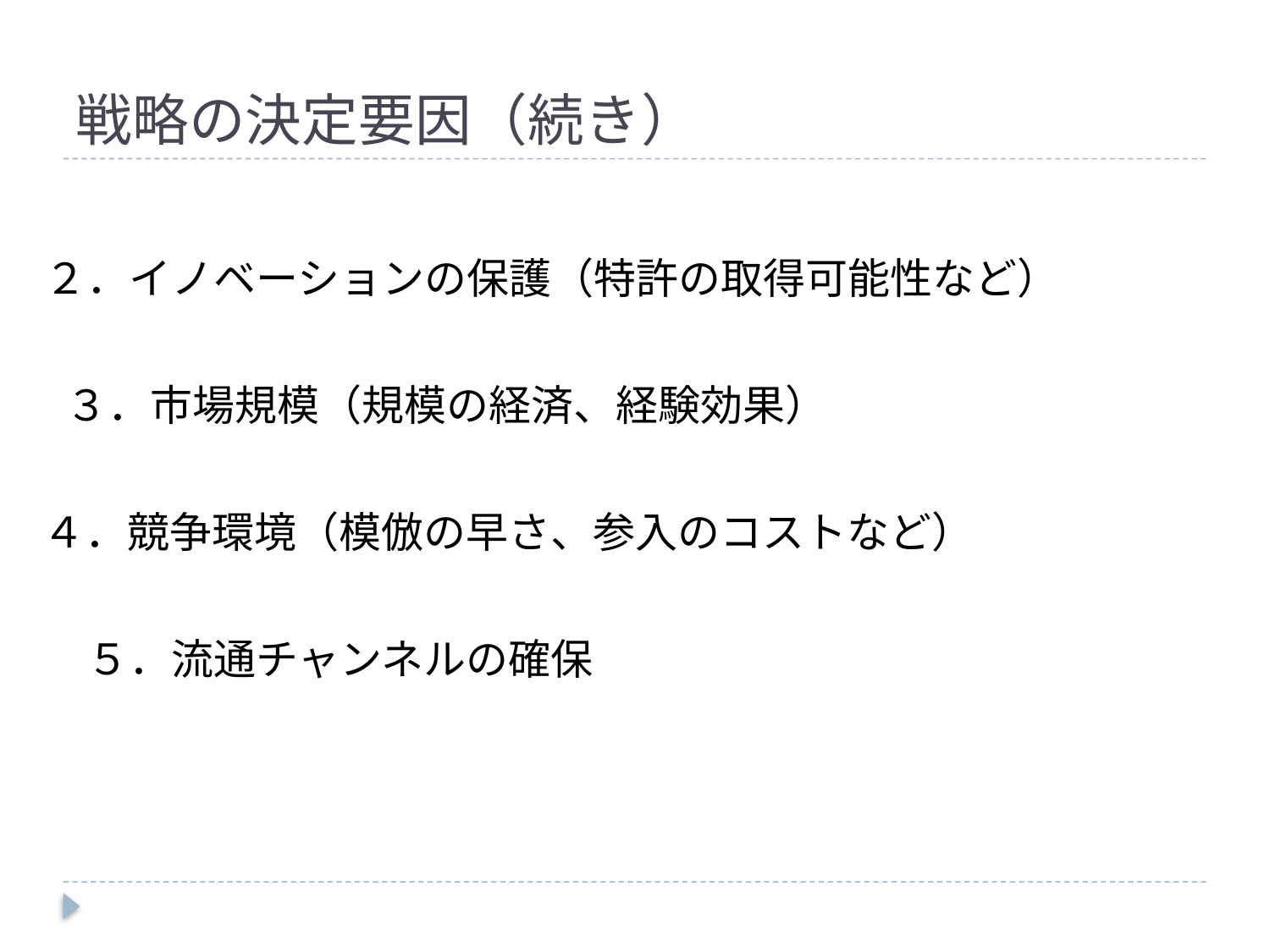

# 戦略の決定要因（続き）
２．イノベーションの保護（特許の取得可能性など）
３．市場規模（規模の経済、経験効果）
４．競争環境（模倣の早さ、参入のコストなど）
５．流通チャンネルの確保